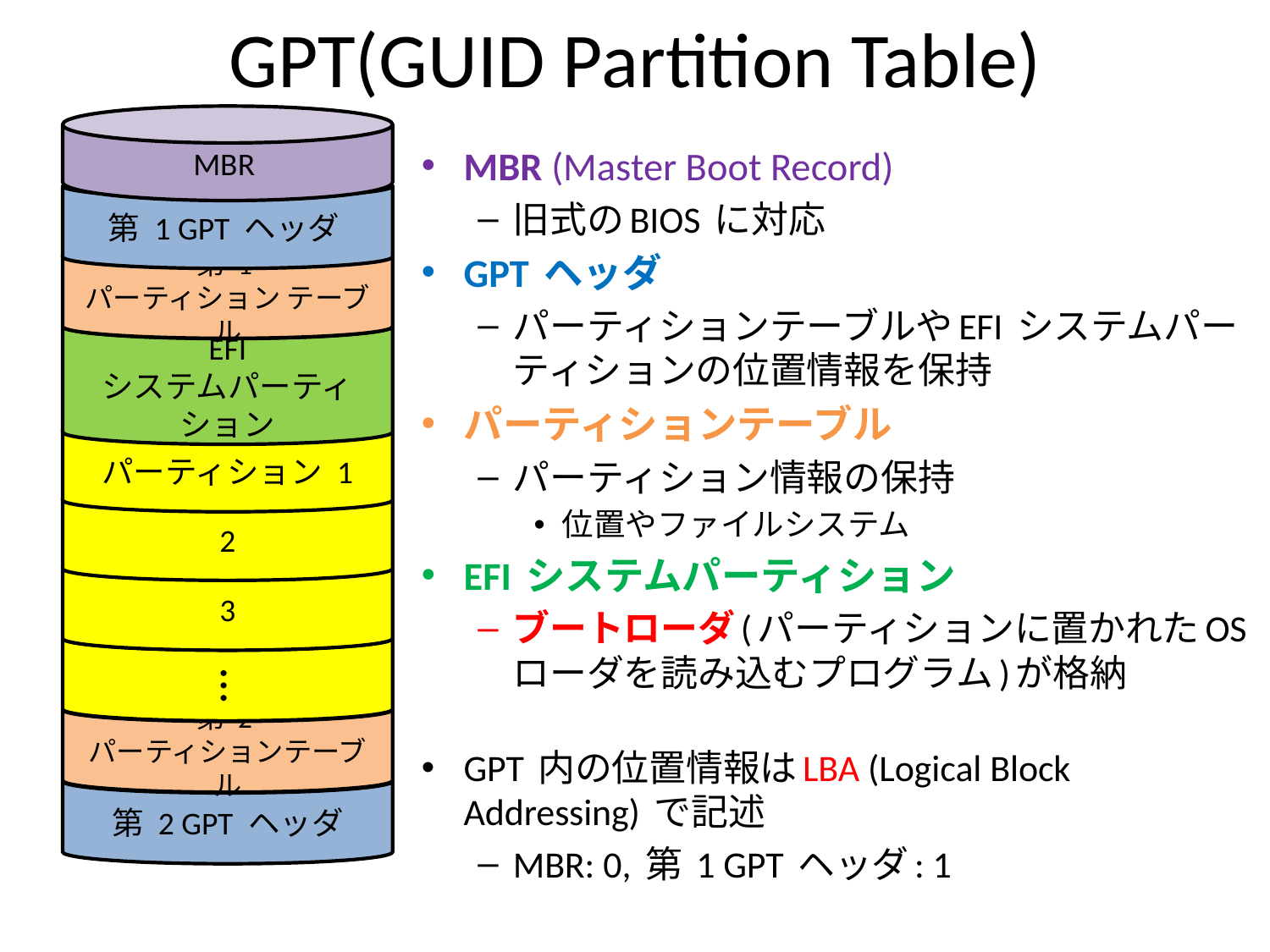

# GPT(GUID Partition Table)
MBR
第 1 GPT ヘッダ
第 1
パーティション テーブル
EFI
システムパーティション
パーティション 1
2
3

第 2
パーティションテーブル
第 2 GPT ヘッダ
…
MBR (Master Boot Record)
旧式のBIOS に対応
GPT ヘッダ
パーティションテーブルやEFI システムパーティションの位置情報を保持
パーティションテーブル
パーティション情報の保持
位置やファイルシステム
EFI システムパーティション
ブートローダ(パーティションに置かれたOS ローダを読み込むプログラム)が格納

GPT 内の位置情報はLBA (Logical Block Addressing) で記述
MBR: 0, 第 1 GPT ヘッダ: 1